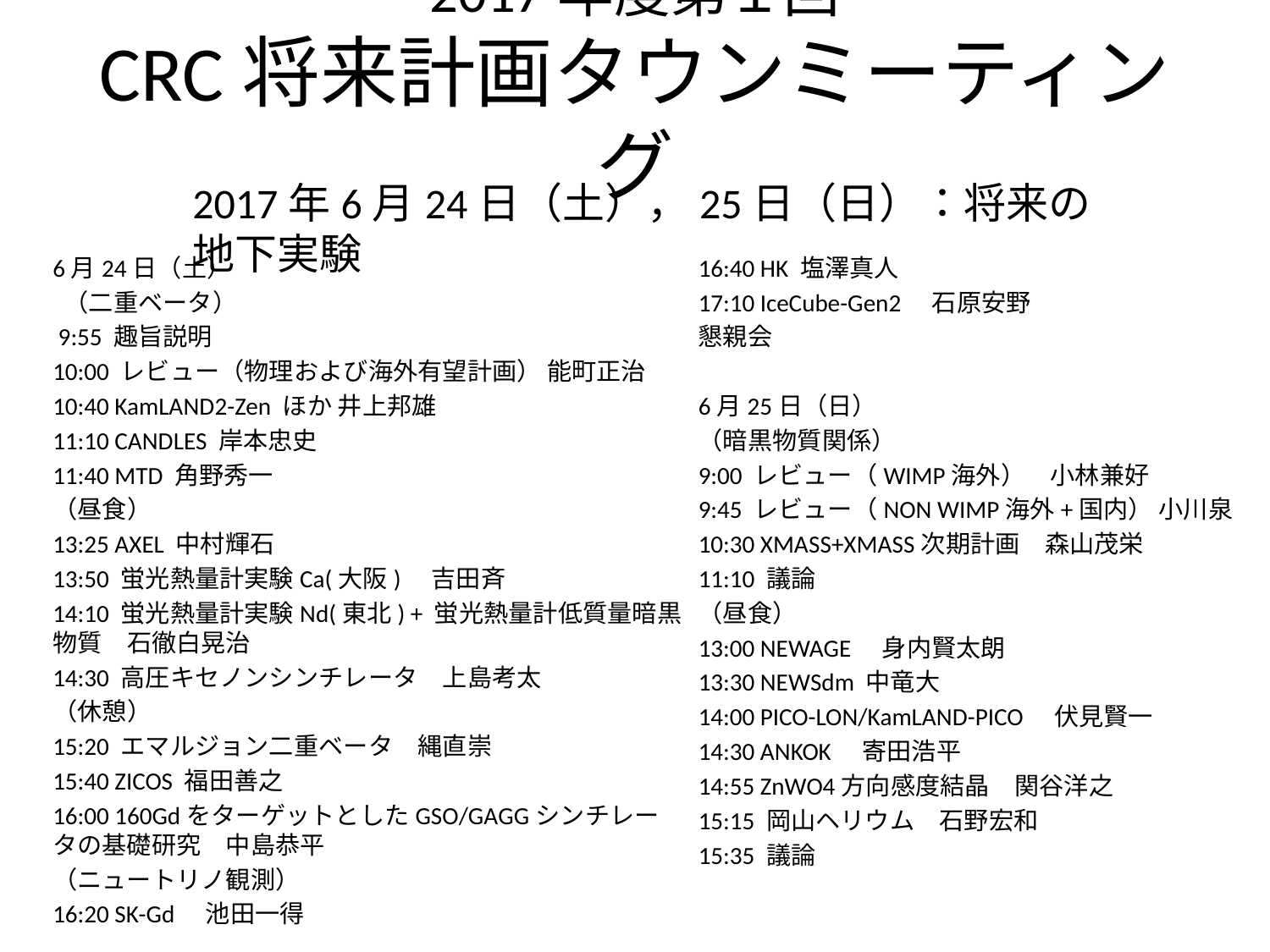

# 2017年度第１回 CRC将来計画タウンミーティング
2017年6月24日（土），25日（日）：将来の地下実験
6月24日（土）
 （二重ベータ）
 9:55 趣旨説明
10:00 レビュー（物理および海外有望計画） 能町正治
10:40 KamLAND2-Zen ほか 井上邦雄
11:10 CANDLES 岸本忠史
11:40 MTD 角野秀一
（昼食）
13:25 AXEL 中村輝石
13:50 蛍光熱量計実験Ca(大阪)　吉田斉
14:10 蛍光熱量計実験Nd(東北) + 蛍光熱量計低質量暗黒物質　石徹白晃治
14:30 高圧キセノンシンチレータ　上島考太
（休憩）
15:20 エマルジョン二重ベータ　縄直崇
15:40 ZICOS 福田善之
16:00 160GdをターゲットとしたGSO/GAGGシンチレータの基礎研究　中島恭平
（ニュートリノ観測）
16:20 SK-Gd　池田一得

16:40 HK 塩澤真人
17:10 IceCube-Gen2　石原安野
懇親会

6月25日（日）
（暗黒物質関係）
9:00 レビュー（WIMP海外）　小林兼好
9:45 レビュー（NON WIMP海外+国内） 小川泉
10:30 XMASS+XMASS次期計画　森山茂栄
11:10 議論
（昼食）
13:00 NEWAGE　身内賢太朗
13:30 NEWSdm 中竜大
14:00 PICO-LON/KamLAND-PICO　伏見賢一
14:30 ANKOK　寄田浩平
14:55 ZnWO4方向感度結晶　関谷洋之
15:15 岡山ヘリウム　石野宏和
15:35 議論